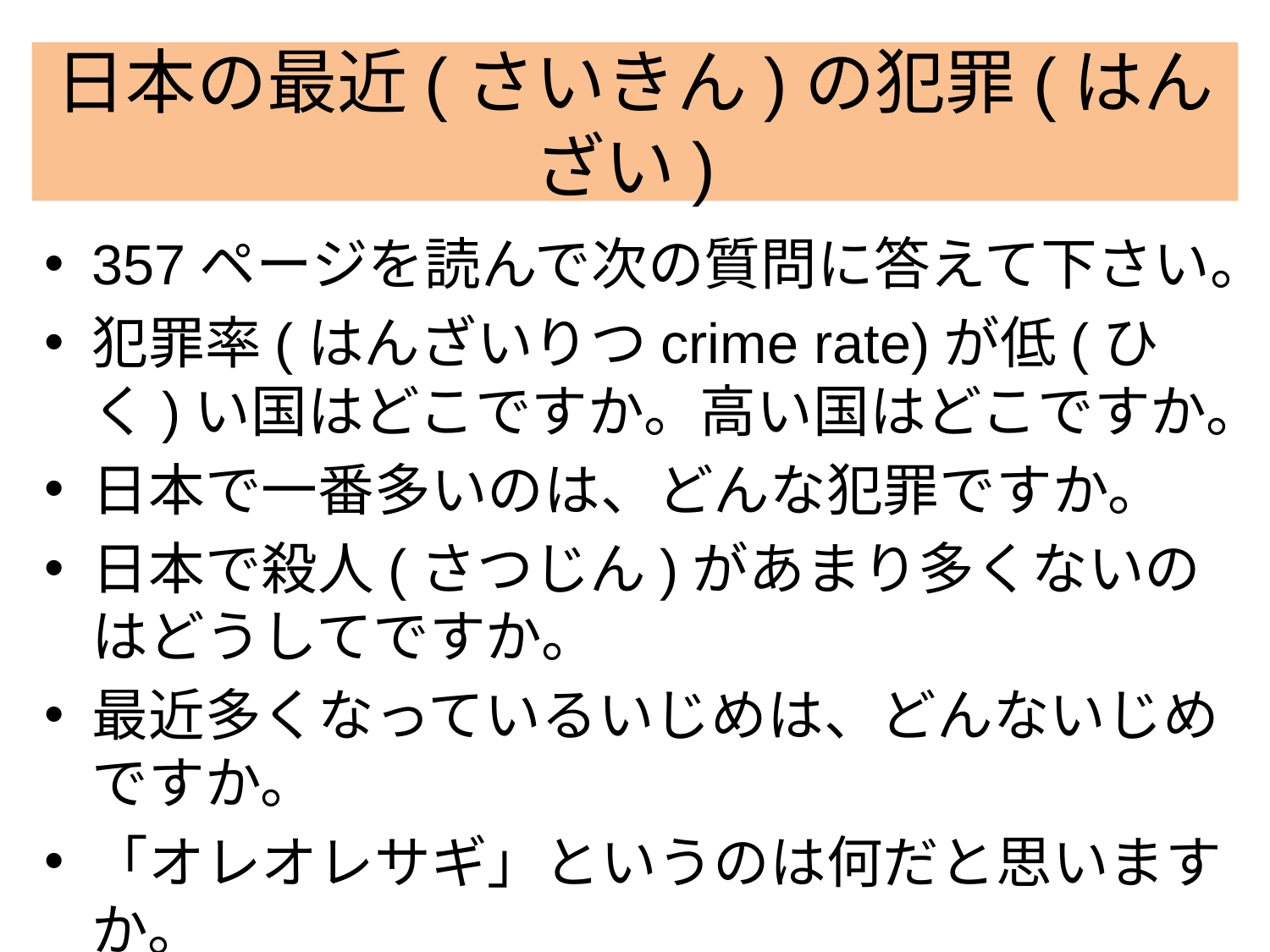

# 日本の最近(さいきん)の犯罪(はんざい)
357ページを読んで次の質問に答えて下さい。
犯罪率(はんざいりつcrime rate)が低(ひく)い国はどこですか。高い国はどこですか。
日本で一番多いのは、どんな犯罪ですか。
日本で殺人(さつじん)があまり多くないのはどうしてですか。
最近多くなっているいじめは、どんないじめですか。
「オレオレサギ」というのは何だと思いますか。